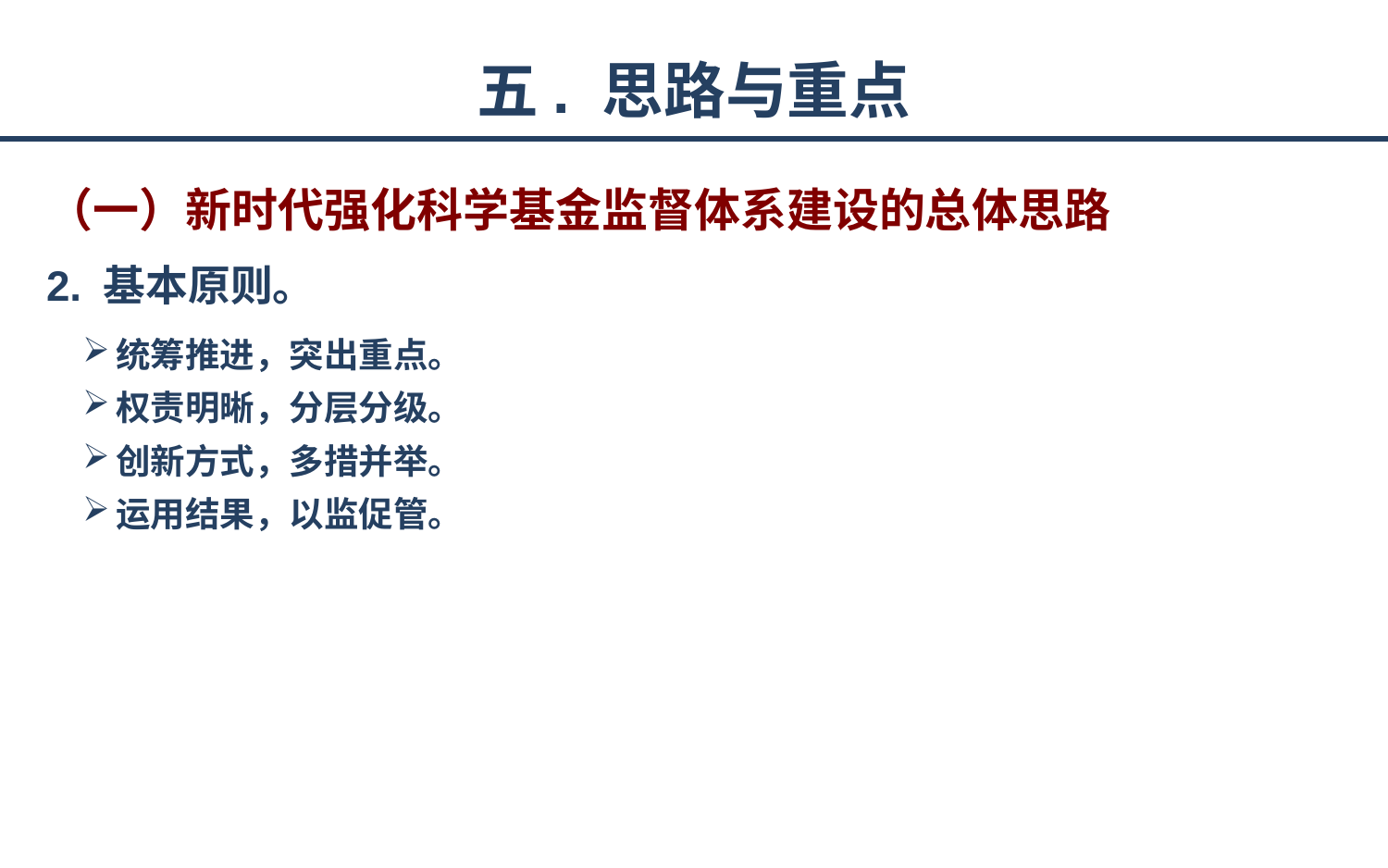

# 五. 思路与重点
（一）新时代强化科学基金监督体系建设的总体思路
2. 基本原则。
统筹推进，突出重点。
权责明晰，分层分级。
创新方式，多措并举。
运用结果，以监促管。